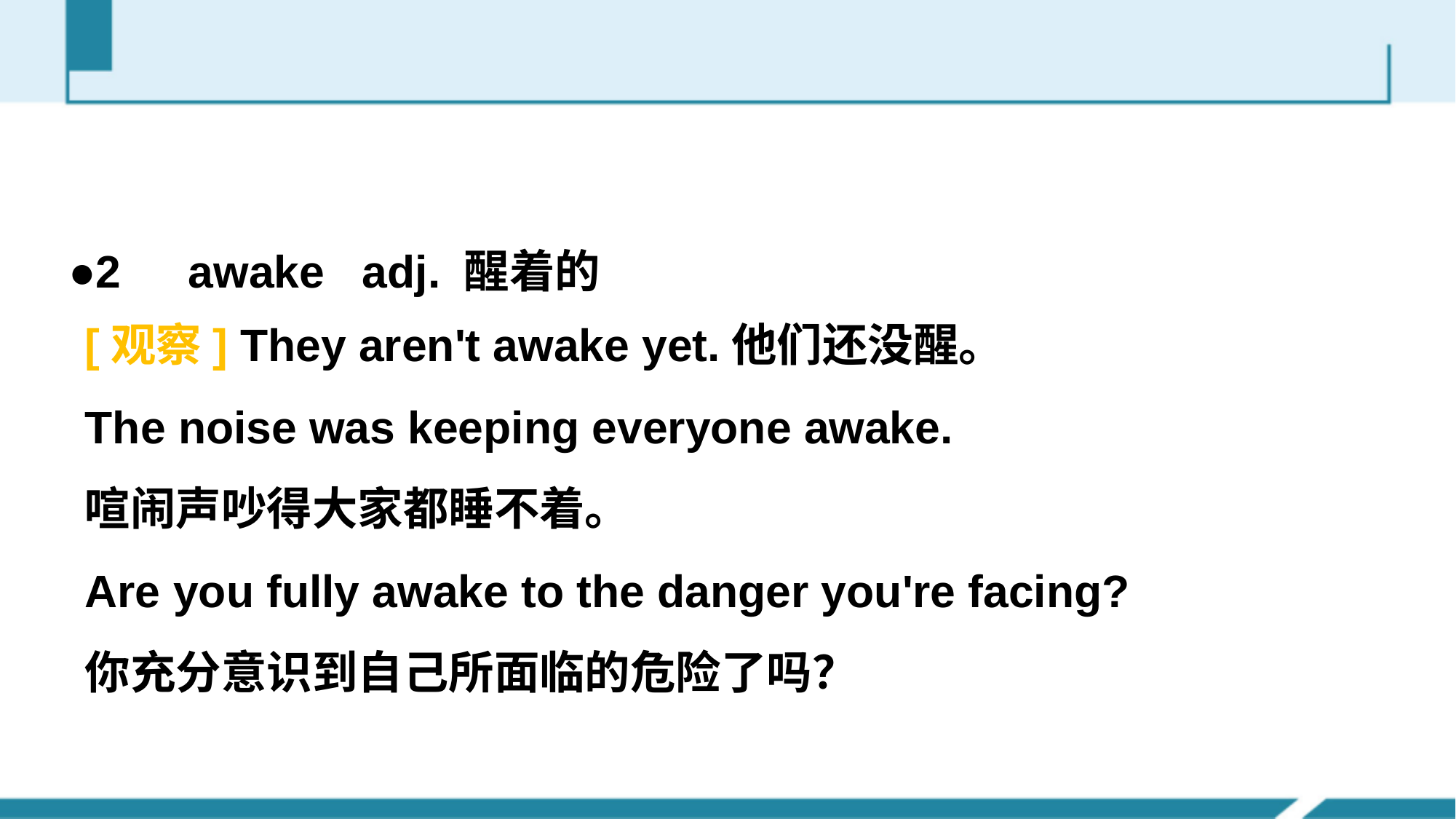

#
●2　awake   adj. 醒着的
[观察] They aren't awake yet.他们还没醒。
The noise was keeping everyone awake.
喧闹声吵得大家都睡不着。
Are you fully awake to the danger you're facing?
你充分意识到自己所面临的危险了吗？